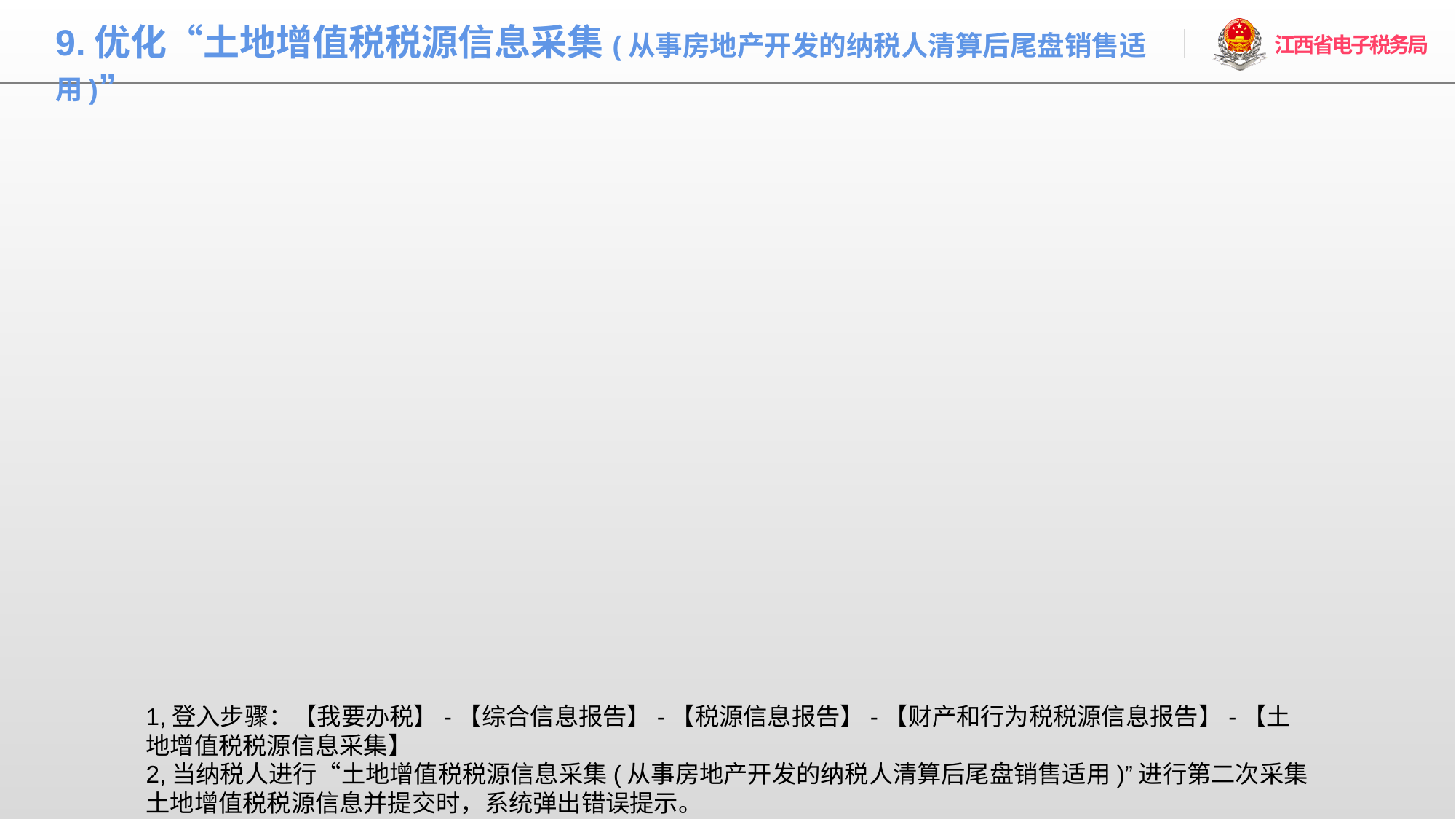

9.优化“土地增值税税源信息采集(从事房地产开发的纳税人清算后尾盘销售适用)”
1,登入步骤：【我要办税】-【综合信息报告】-【税源信息报告】-【财产和行为税税源信息报告】-【土地增值税税源信息采集】
2,当纳税人进行“土地增值税税源信息采集(从事房地产开发的纳税人清算后尾盘销售适用)”进行第二次采集土地增值税税源信息并提交时，系统弹出错误提示。